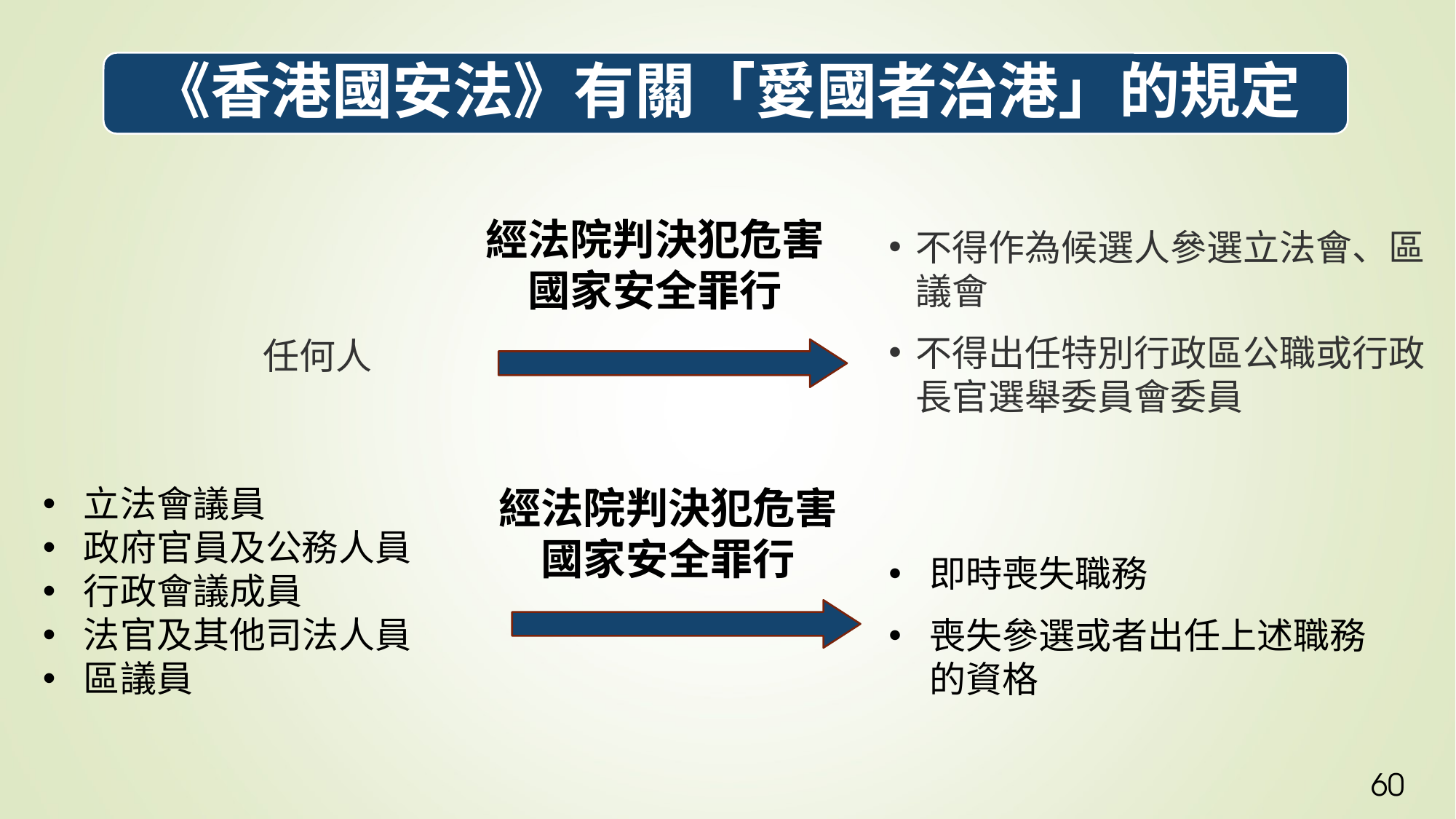

《香港國安法》有關「愛國者治港」的規定
經法院判決犯危害
國家安全罪行
不得作為候選人參選立法會、區議會
不得出任特別行政區公職或行政長官選舉委員會委員
任何人

立法會議員
政府官員及公務人員
行政會議成員
法官及其他司法人員
區議員
經法院判決犯危害
國家安全罪行
即時喪失職務
喪失參選或者出任上述職務的資格

60